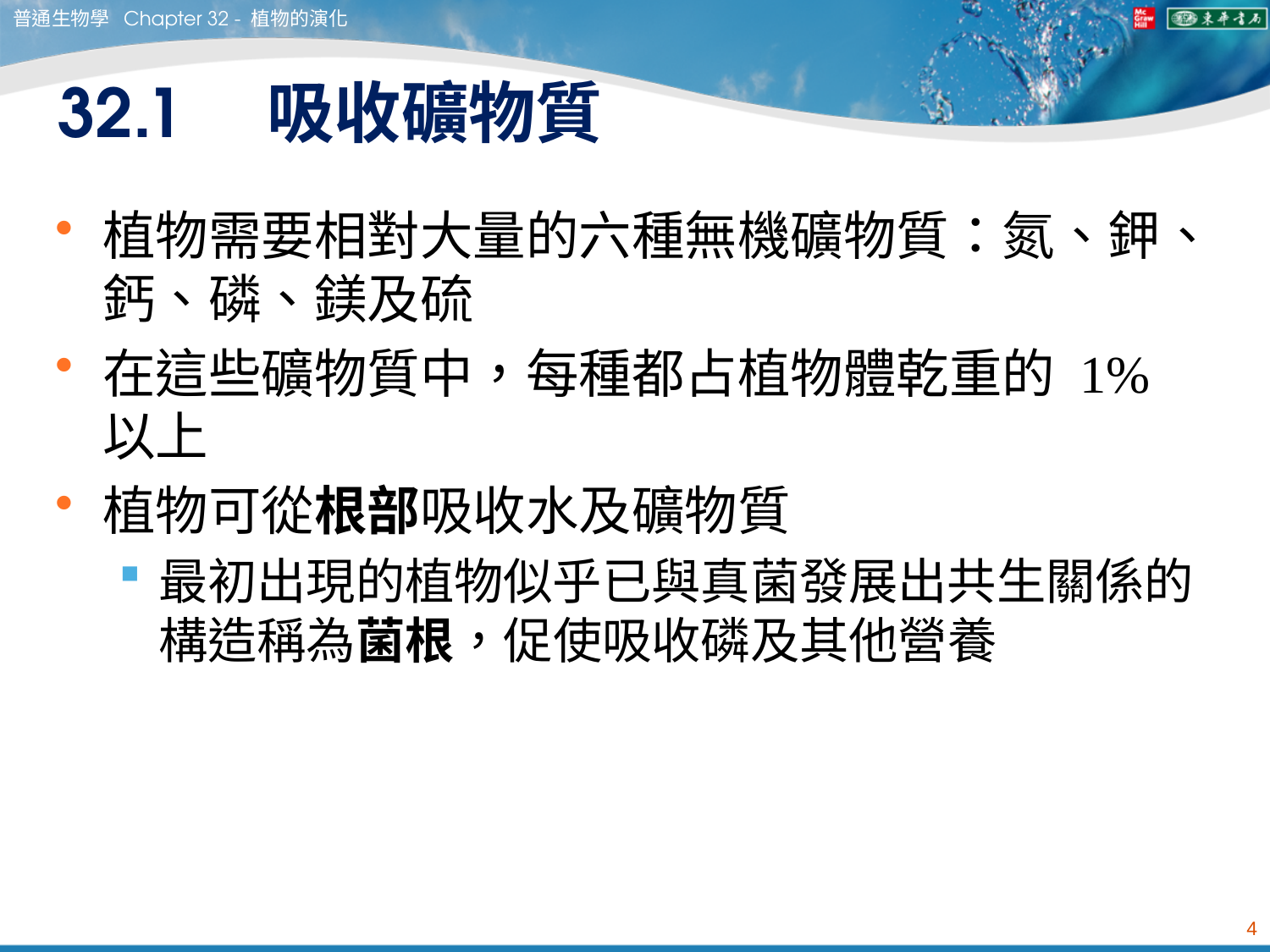

普通生物學  Chapter 32 - 植物的演化
# 32.1　吸收礦物質
植物需要相對大量的六種無機礦物質：氮、鉀、鈣、磷、鎂及硫
在這些礦物質中，每種都占植物體乾重的 1% 以上
植物可從根部吸收水及礦物質
最初出現的植物似乎已與真菌發展出共生關係的構造稱為菌根，促使吸收磷及其他營養
4